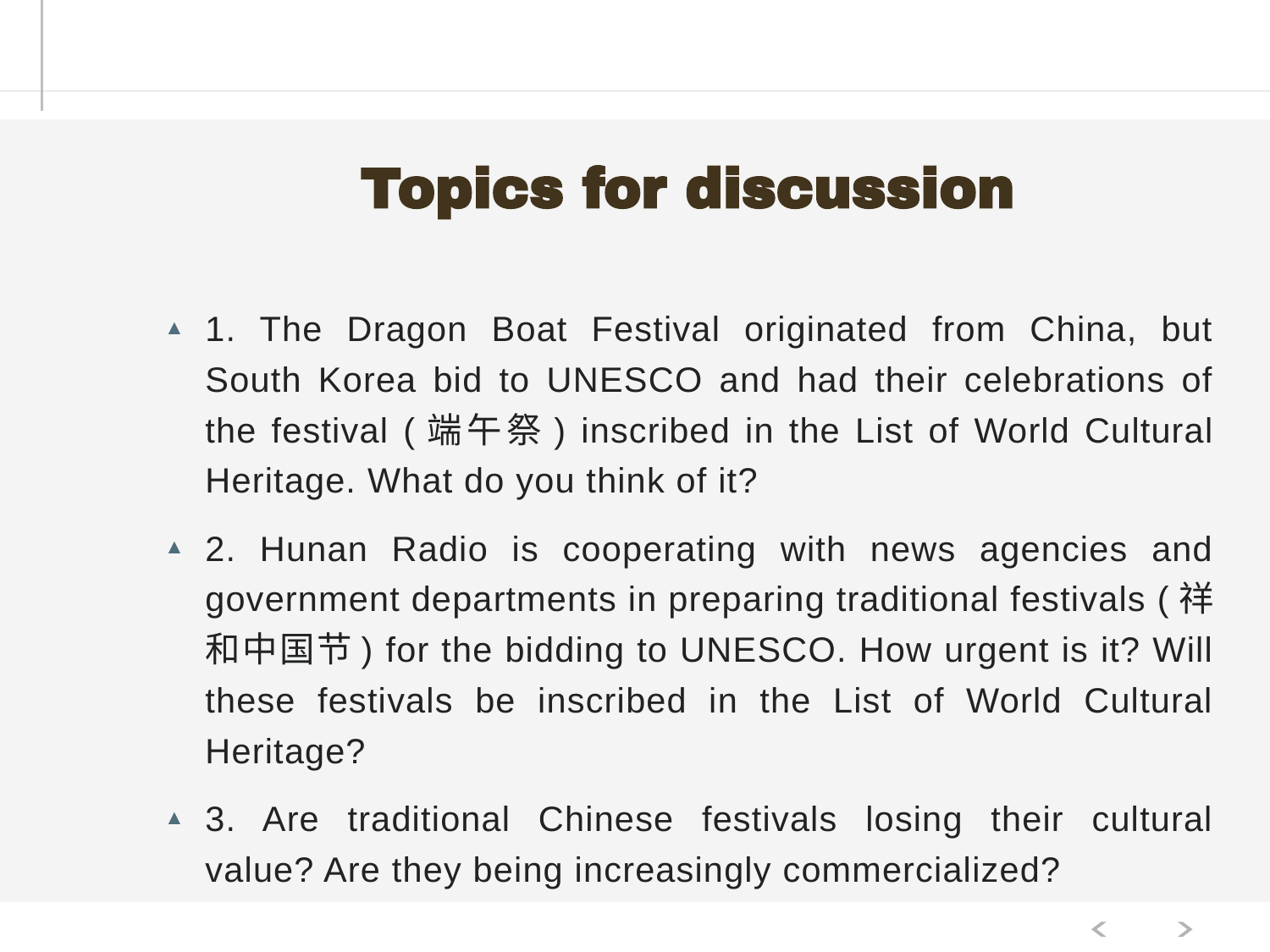

# Topics for discussion
1. The Dragon Boat Festival originated from China, but South Korea bid to UNESCO and had their celebrations of the festival (端午祭) inscribed in the List of World Cultural Heritage. What do you think of it?
2. Hunan Radio is cooperating with news agencies and government departments in preparing traditional festivals (祥和中国节) for the bidding to UNESCO. How urgent is it? Will these festivals be inscribed in the List of World Cultural Heritage?
3. Are traditional Chinese festivals losing their cultural value? Are they being increasingly commercialized?